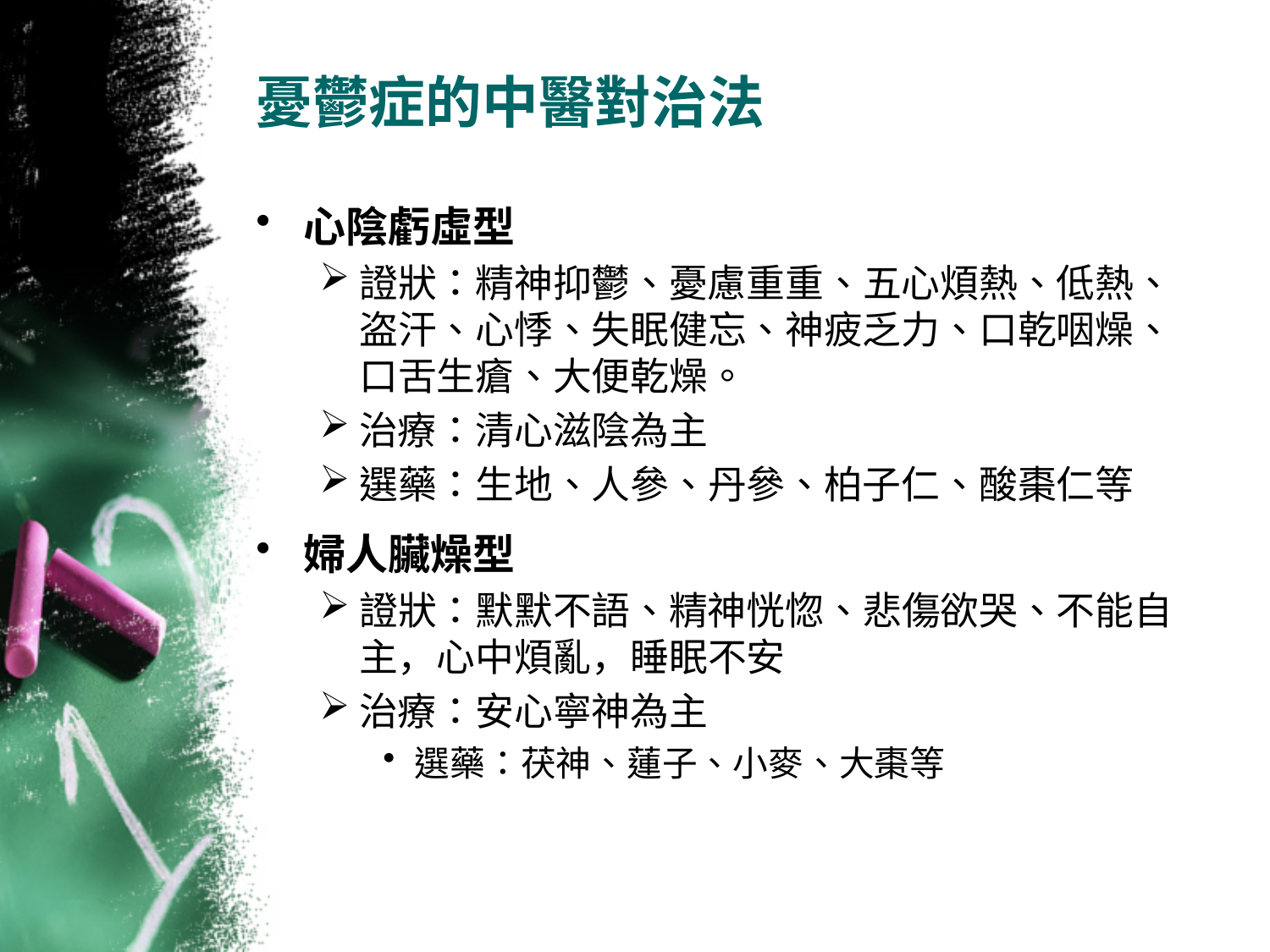

# 憂鬱症的中醫對治法
心陰虧虛型
證狀：精神抑鬱、憂慮重重、五心煩熱、低熱、盗汗、心悸、失眠健忘、神疲乏力、口乾咽燥、口舌生瘡、大便乾燥。
治療：清心滋陰為主
選藥：生地、人參、丹參、柏子仁、酸棗仁等
婦人臟燥型
證狀：默默不語、精神恍惚、悲傷欲哭、不能自主，心中煩亂，睡眠不安
治療：安心寧神為主
選藥：茯神、蓮子、小麥、大棗等